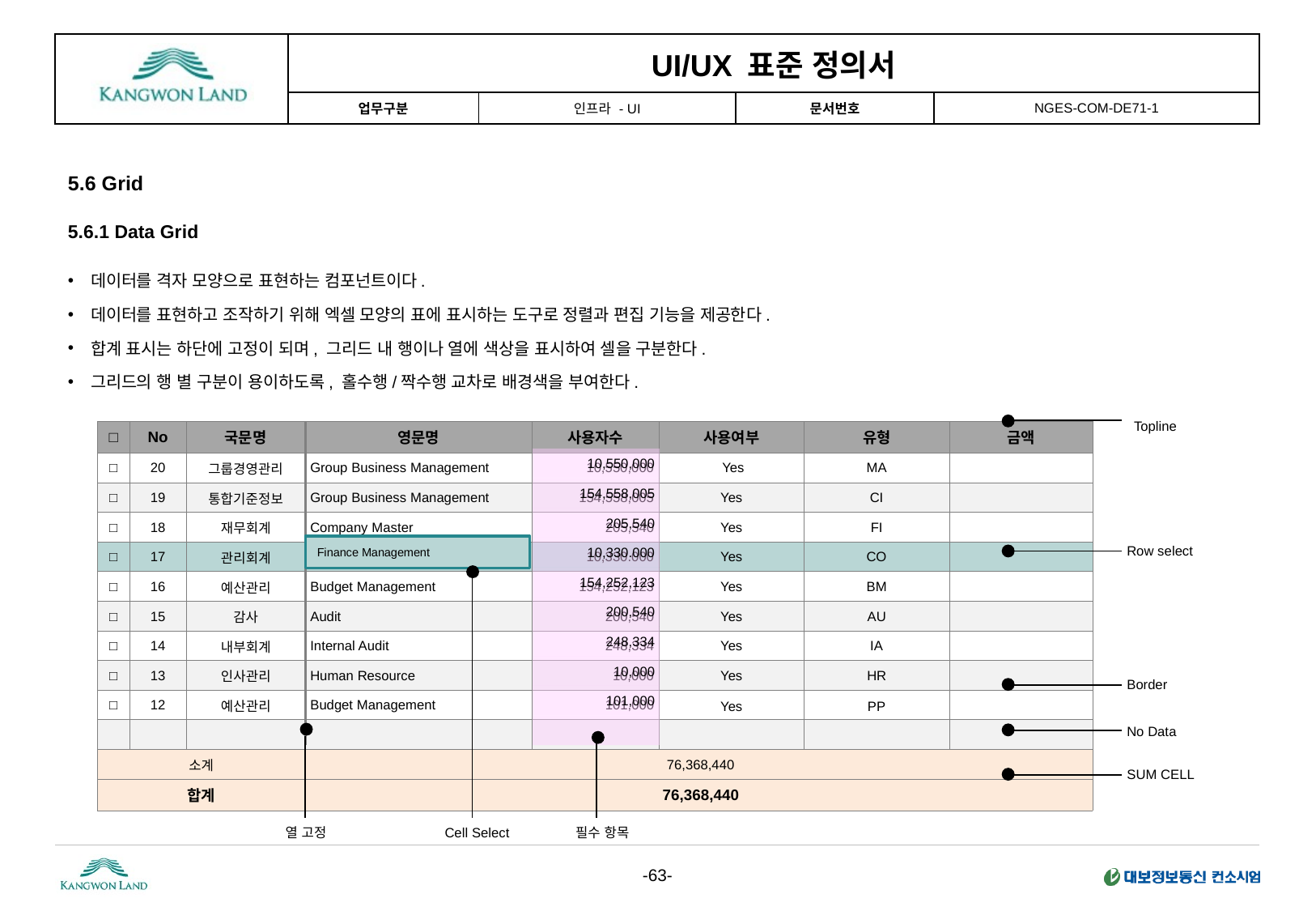

5.6 Grid
5.6.1 Data Grid
데이터를 격자 모양으로 표현하는 컴포넌트이다.
데이터를 표현하고 조작하기 위해 엑셀 모양의 표에 표시하는 도구로 정렬과 편집 기능을 제공한다.
합계 표시는 하단에 고정이 되며, 그리드 내 행이나 열에 색상을 표시하여 셀을 구분한다.
그리드의 행 별 구분이 용이하도록, 홀수행/짝수행 교차로 배경색을 부여한다.
Topline

| □ | No | 국문명 | 영문명 | 사용자수 | 사용여부 | 유형 | 금액 |
| --- | --- | --- | --- | --- | --- | --- | --- |
| □ | 20 | 그룹경영관리 | Group Business Management | 10,550,000 | Yes | MA |  |
| □ | 19 | 통합기준정보 | Group Business Management | 154,558,005 | Yes | CI |  |
| □ | 18 | 재무회계 | Company Master | 205,540 | Yes | FI |  |
| □ | 17 | 관리회계 | Finance Management | 10,330.000 | Yes | CO |  |
| □ | 16 | 예산관리 | Budget Management | 154,252,123 | Yes | BM |  |
| □ | 15 | 감사 | Audit | 200,540 | Yes | AU |  |
| □ | 14 | 내부회계 | Internal Audit | 248,334 | Yes | IA |  |
| □ | 13 | 인사관리 | Human Resource | 10,000 | Yes | HR |  |
| □ | 12 | 예산관리 | Budget Management | 101,000 | Yes | PP |  |
|  |  |  |  |  |  |  |  |
| 소계 |  |  | 76,368,440 |  |  |  |  |
| 합계 |  |  | 76,368,440 |  |  |  |  |
| 10,550,000 |
| --- |
| 154,558,005 |
| 205,540 |
| 10,330.000 |
| 154,252,123 |
| 200,540 |
| 248,334 |
| 10,000 |
| 101,000 |
|  |
Row select
Finance Management

Border

No Data

SUM CELL

열 고정
Cell Select
필수 항목